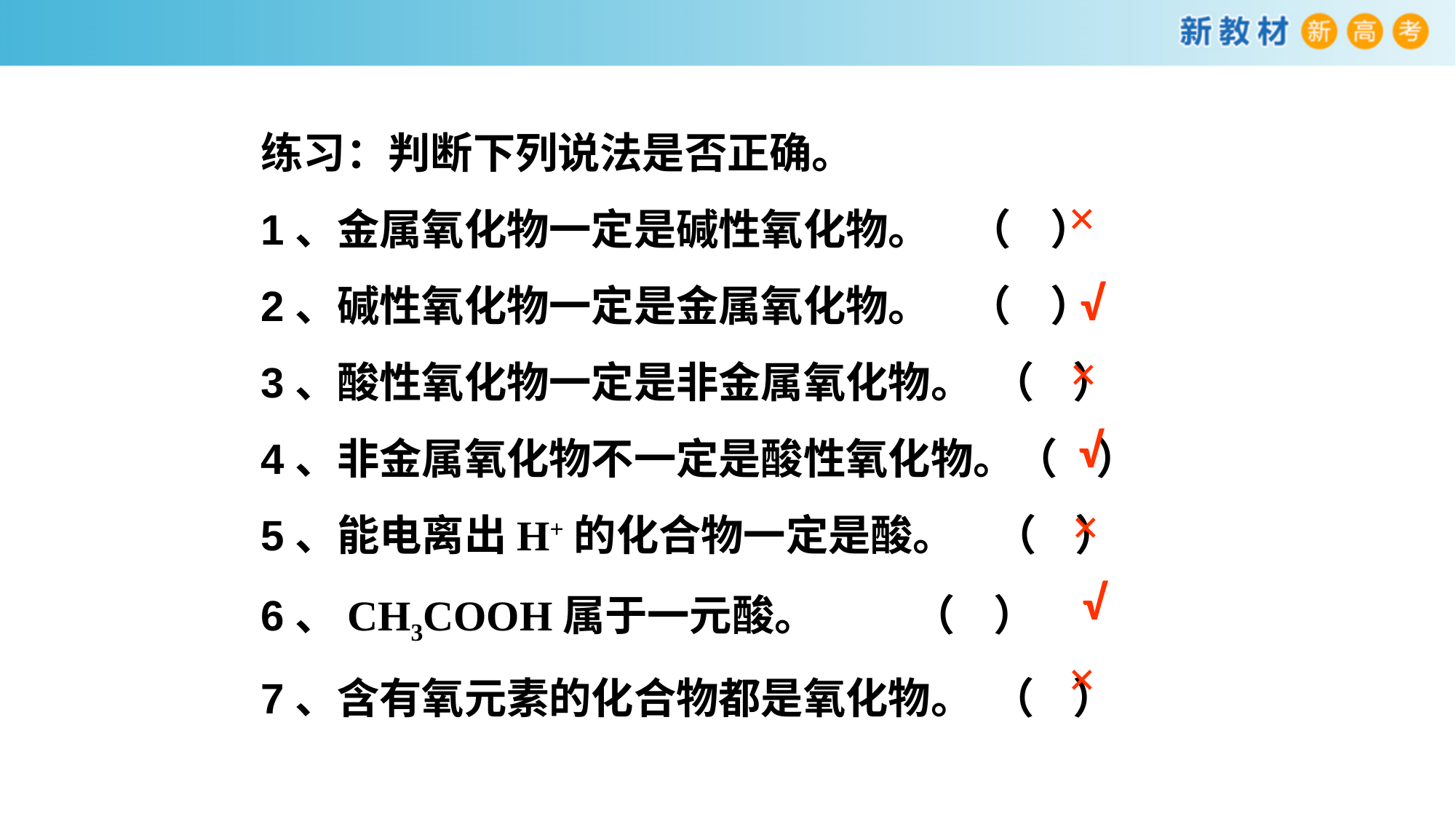

练习：判断下列说法是否正确。
1、金属氧化物一定是碱性氧化物。    （    ）
2、碱性氧化物一定是金属氧化物。    （    ）
3、酸性氧化物一定是非金属氧化物。  （    ）
4、非金属氧化物不一定是酸性氧化物。（    ）
5、能电离出H+的化合物一定是酸。    （    ）
6、CH3COOH属于一元酸。            （    ）
7、含有氧元素的化合物都是氧化物。  （    ）
×
√
×
√
×
√
×